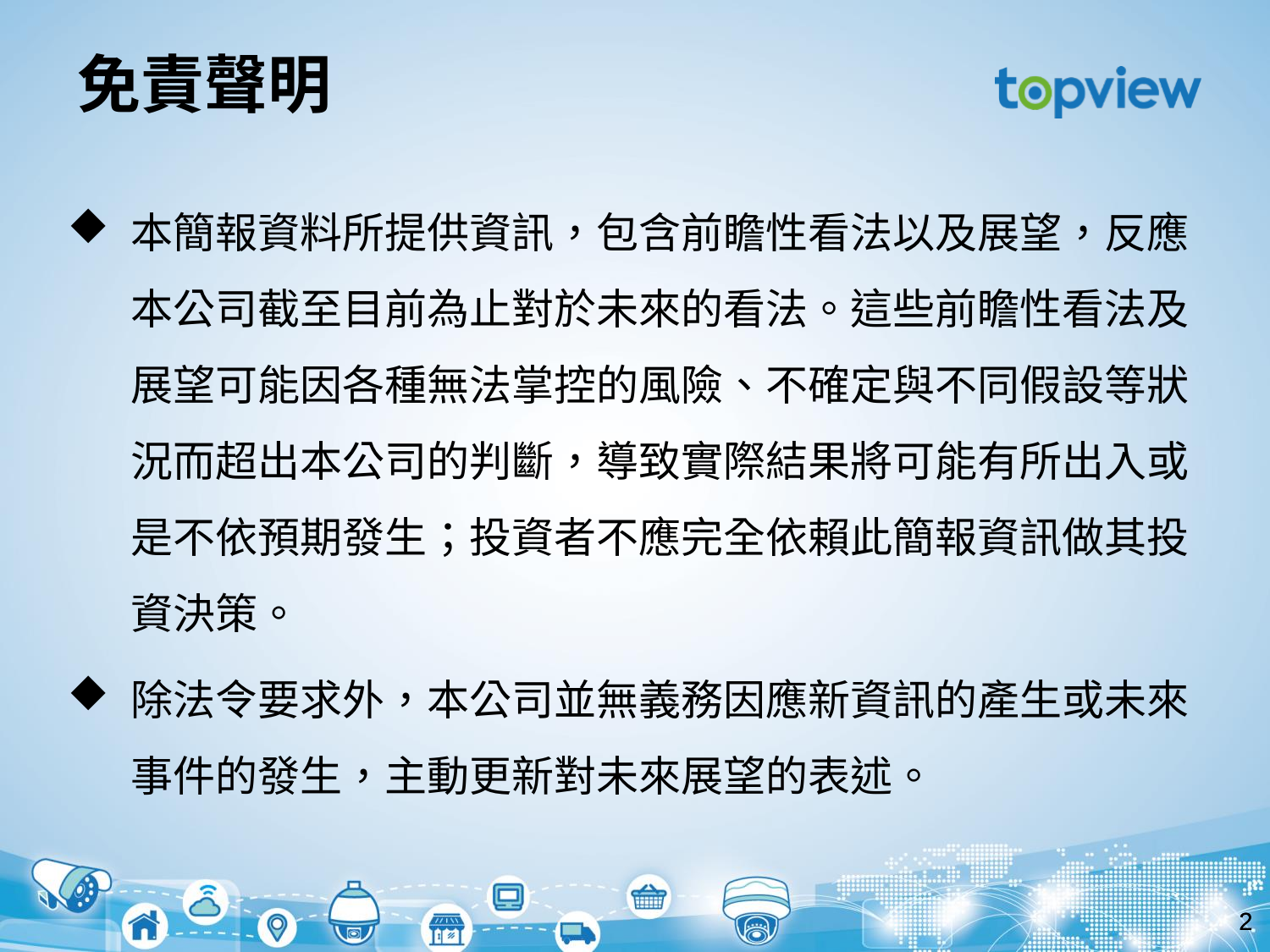

免責聲明
本簡報資料所提供資訊，包含前瞻性看法以及展望，反應本公司截至目前為止對於未來的看法。這些前瞻性看法及展望可能因各種無法掌控的風險、不確定與不同假設等狀況而超出本公司的判斷，導致實際結果將可能有所出入或是不依預期發生；投資者不應完全依賴此簡報資訊做其投資決策。
除法令要求外，本公司並無義務因應新資訊的產生或未來事件的發生，主動更新對未來展望的表述。